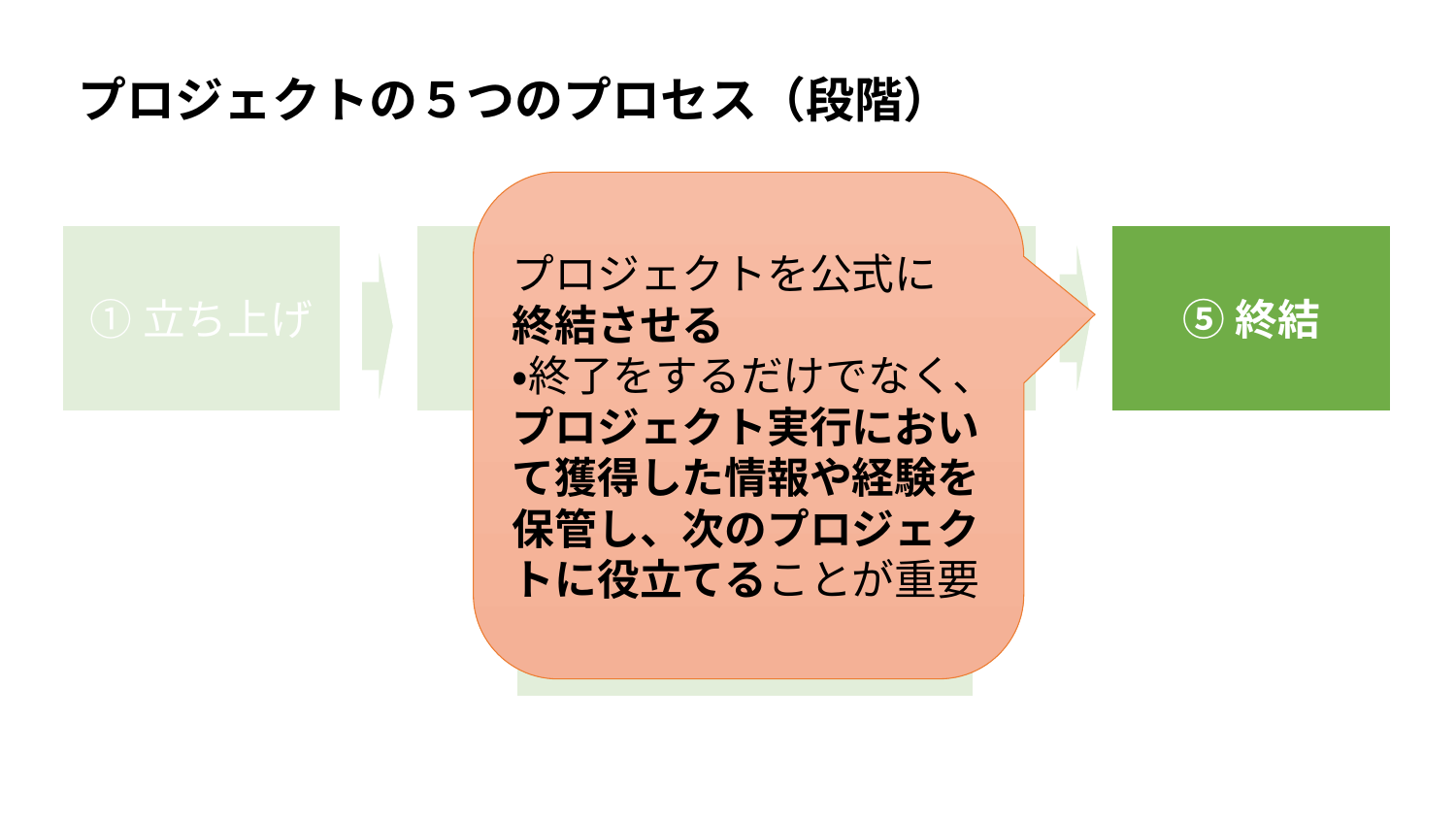

プロジェクトの５つのプロセス（段階）
プロジェクトを公式に　終結させる
・終了をするだけでなく、プロジェクト実行において獲得した情報や経験を保管し、次のプロジェクトに役立てることが重要

①立ち上げ
②計画
③実行

⑤終結

④監視・
コントロール